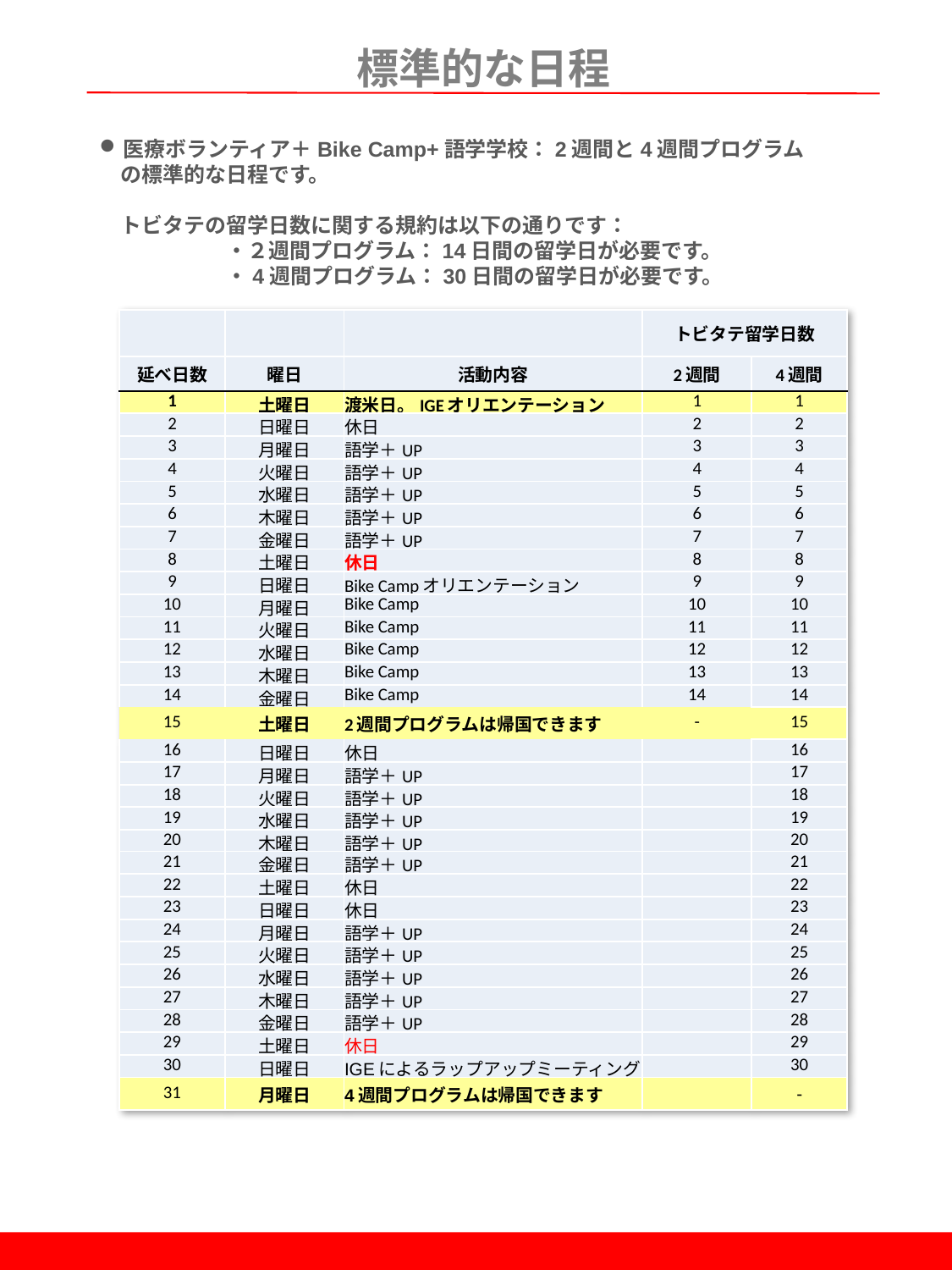

標準的な日程
医療ボランティア＋Bike Camp+語学学校：2週間と4週間プログラム
　の標準的な日程です。

　トビタテの留学日数に関する規約は以下の通りです：
　	・２週間プログラム：14日間の留学日が必要です。
　	・4週間プログラム：30日間の留学日が必要です。

|  |  |  | トビタテ留学日数 |  |
| --- | --- | --- | --- | --- |
| 延べ日数 | 曜日 | 活動内容 | 2週間 | 4週間 |
| 1 | 土曜日 | 渡米日。IGEオリエンテーション | 1 | 1 |
| 2 | 日曜日 | 休日 | 2 | 2 |
| 3 | 月曜日 | 語学＋UP | 3 | 3 |
| 4 | 火曜日 | 語学＋UP | 4 | 4 |
| 5 | 水曜日 | 語学＋UP | 5 | 5 |
| 6 | 木曜日 | 語学＋UP | 6 | 6 |
| 7 | 金曜日 | 語学＋UP | 7 | 7 |
| 8 | 土曜日 | 休日 | 8 | 8 |
| 9 | 日曜日 | Bike Campオリエンテーション | 9 | 9 |
| 10 | 月曜日 | Bike Camp | 10 | 10 |
| 11 | 火曜日 | Bike Camp | 11 | 11 |
| 12 | 水曜日 | Bike Camp | 12 | 12 |
| 13 | 木曜日 | Bike Camp | 13 | 13 |
| 14 | 金曜日 | Bike Camp | 14 | 14 |
| 15 | 土曜日 | 2週間プログラムは帰国できます | - | 15 |
| 16 | 日曜日 | 休日 |  | 16 |
| 17 | 月曜日 | 語学＋UP |  | 17 |
| 18 | 火曜日 | 語学＋UP |  | 18 |
| 19 | 水曜日 | 語学＋UP |  | 19 |
| 20 | 木曜日 | 語学＋UP |  | 20 |
| 21 | 金曜日 | 語学＋UP |  | 21 |
| 22 | 土曜日 | 休日 |  | 22 |
| 23 | 日曜日 | 休日 |  | 23 |
| 24 | 月曜日 | 語学＋UP |  | 24 |
| 25 | 火曜日 | 語学＋UP |  | 25 |
| 26 | 水曜日 | 語学＋UP |  | 26 |
| 27 | 木曜日 | 語学＋UP |  | 27 |
| 28 | 金曜日 | 語学＋UP |  | 28 |
| 29 | 土曜日 | 休日 |  | 29 |
| 30 | 日曜日 | IGEによるラップアップミーティング |  | 30 |
| 31 | 月曜日 | 4週間プログラムは帰国できます |  | - |